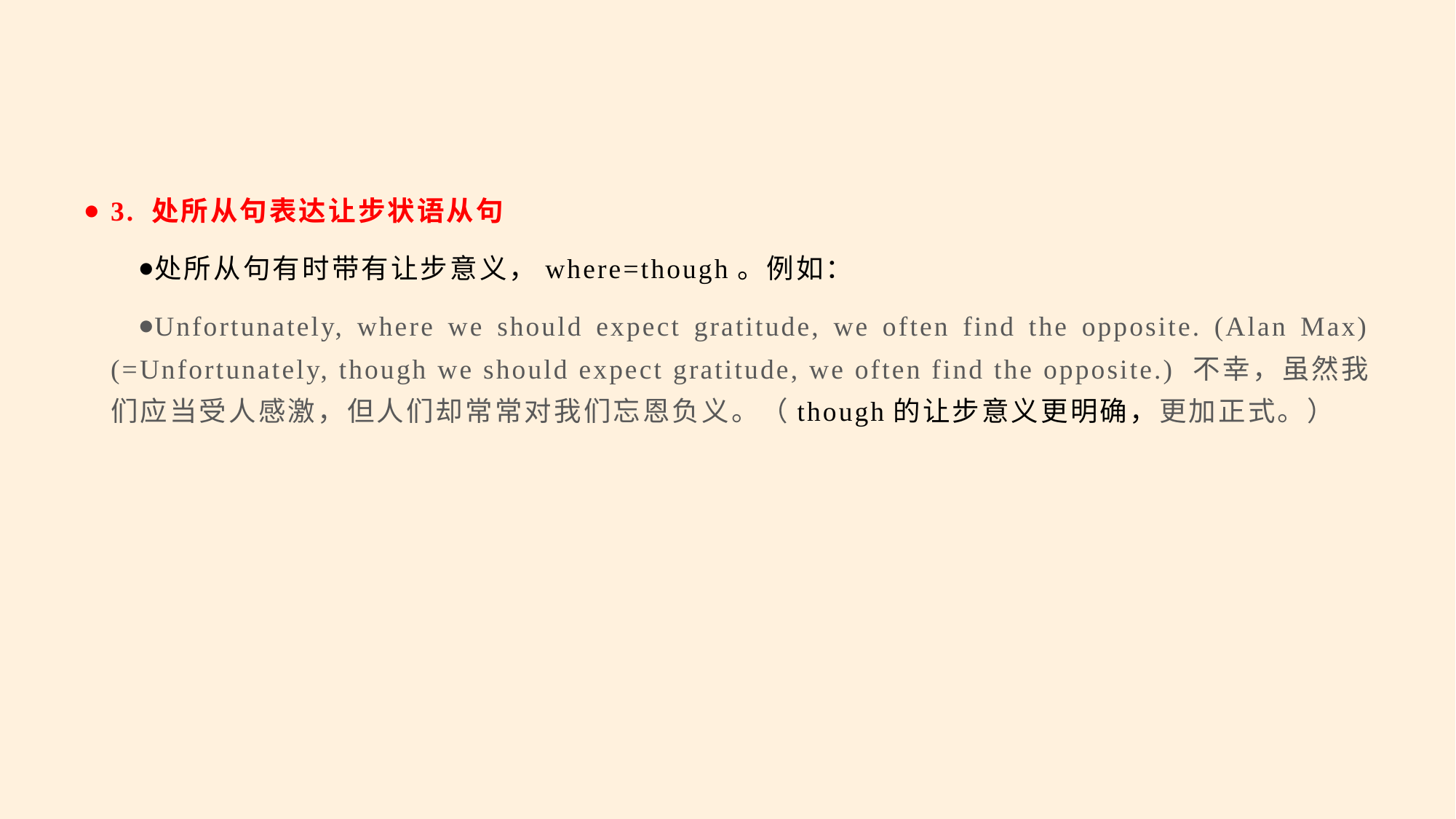

#
3. 处所从句表达让步状语从句
处所从句有时带有让步意义，where=though。例如：
Unfortunately, where we should expect gratitude, we often find the opposite. (Alan Max) (=Unfortunately, though we should expect gratitude, we often find the opposite.) 不幸，虽然我们应当受人感激，但人们却常常对我们忘恩负义。（though的让步意义更明确，更加正式。）